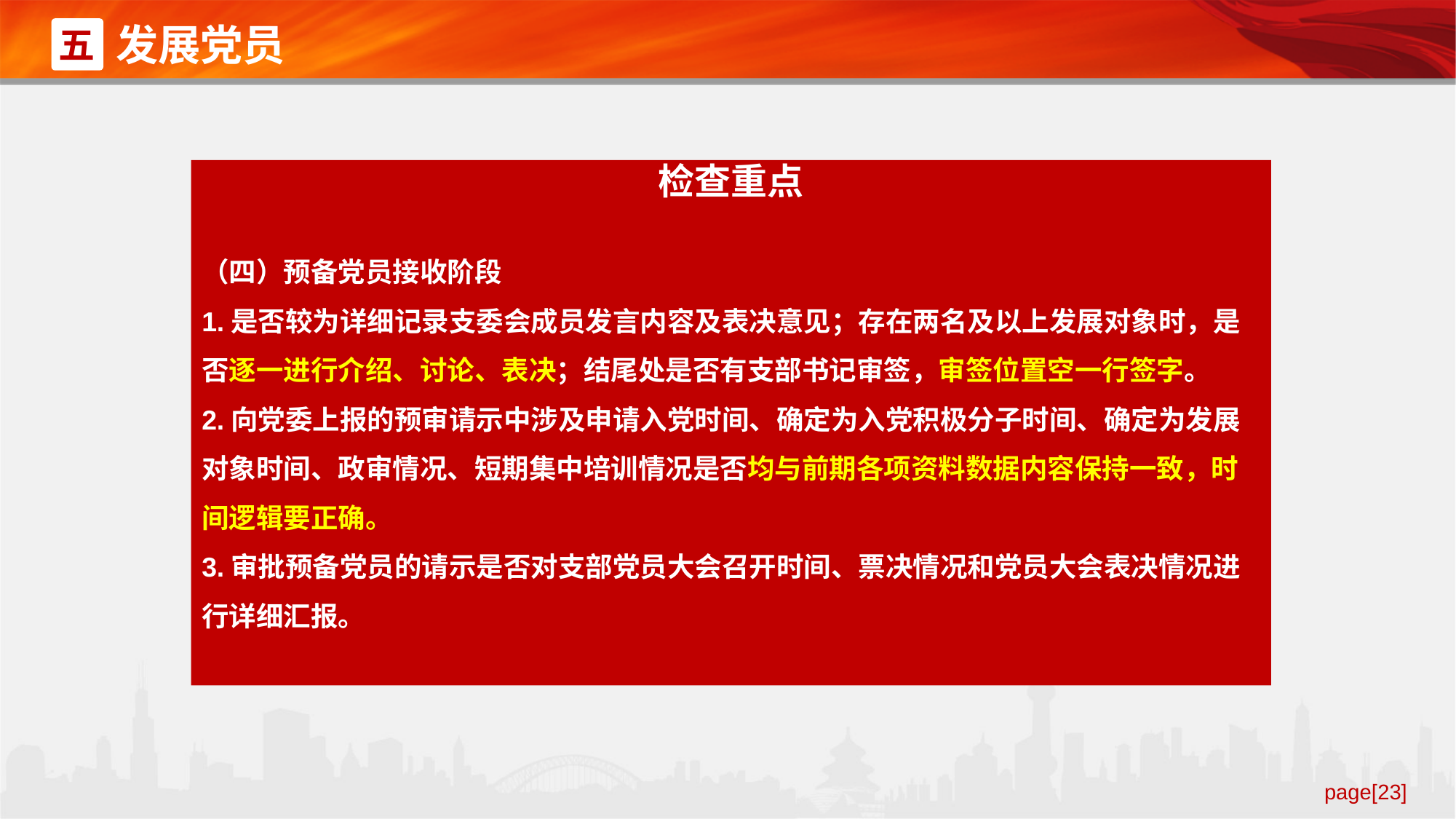

发展党员
五

检查重点

（四）预备党员接收阶段
1.是否较为详细记录支委会成员发言内容及表决意见；存在两名及以上发展对象时，是否逐一进行介绍、讨论、表决；结尾处是否有支部书记审签，审签位置空一行签字。
2.向党委上报的预审请示中涉及申请入党时间、确定为入党积极分子时间、确定为发展对象时间、政审情况、短期集中培训情况是否均与前期各项资料数据内容保持一致，时间逻辑要正确。
3.审批预备党员的请示是否对支部党员大会召开时间、票决情况和党员大会表决情况进行详细汇报。